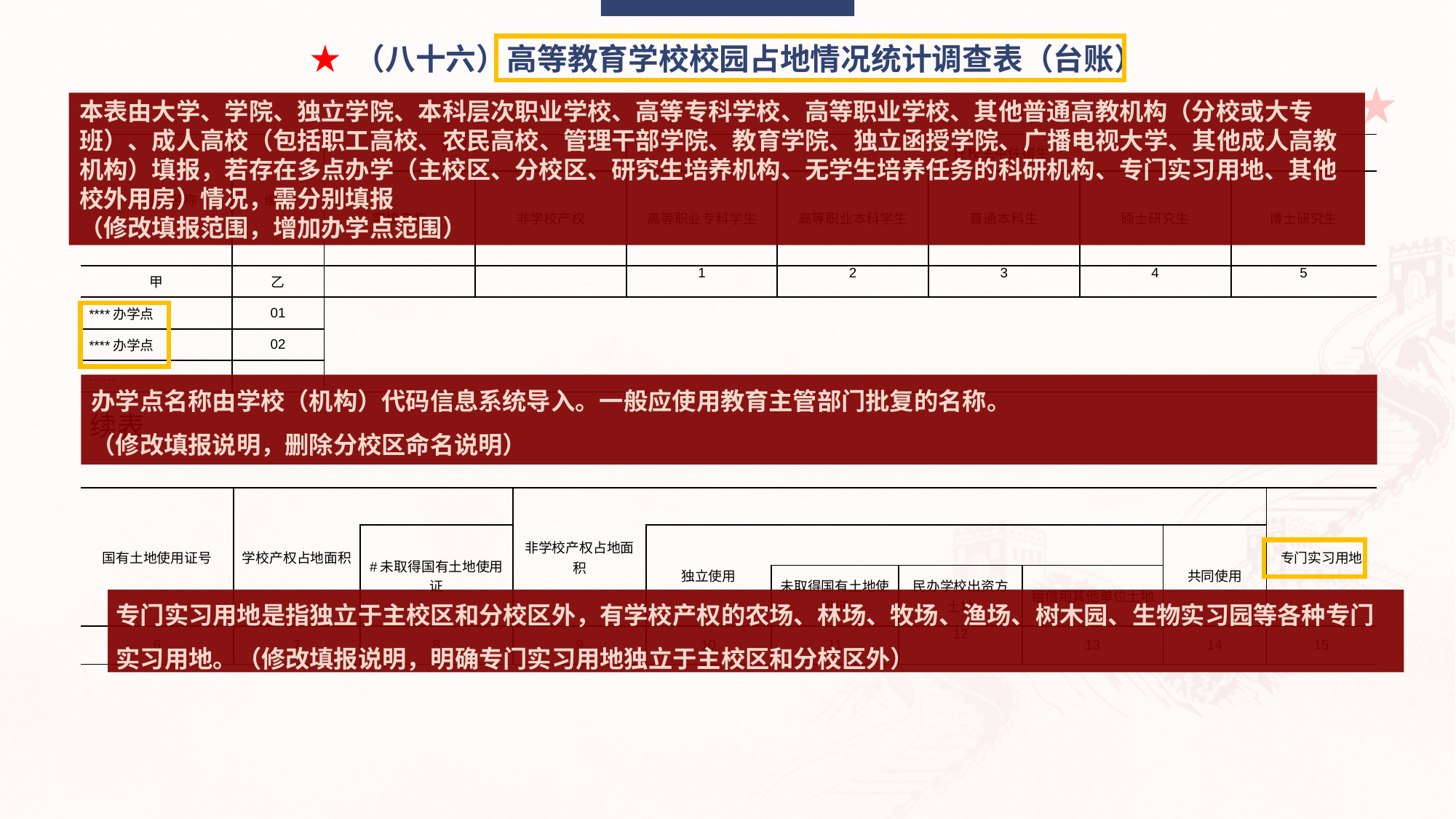

★ （八十六）高等教育学校校园占地情况统计调查表（台账）

本表由大学、学院、独立学院、本科层次职业学校、高等专科学校、高等职业学校、其他普通高教机构（分校或大专班）、成人高校（包括职工高校、农民高校、管理干部学院、教育学院、独立函授学院、广播电视大学、其他成人高教机构）填报，若存在多点办学（主校区、分校区、研究生培养机构、无学生培养任务的科研机构、专门实习用地、其他校外用房）情况，需分别填报
（修改填报范围，增加办学点范围）
| 指标名称 | 编号 | 实有床位数 |  | 在校生中住宿生 |  |  |  |  |
| --- | --- | --- | --- | --- | --- | --- | --- | --- |
|  |  | 学校产权 | 非学校产权 | 高等职业专科学生 | 高等职业本科学生 | 普通本科生 | 硕士研究生 | 博士研究生 |
| 甲 | 乙 |  |  | 1 | 2 | 3 | 4 | 5 |
| \*\*\*\*办学点 | 01 |  |  |  |  |  |  |  |
| \*\*\*\*办学点 | 02 |  |  |  |  |  |  |  |
| …… |  |  |  |  |  |  |  |  |

办学点名称由学校（机构）代码信息系统导入。一般应使用教育主管部门批复的名称。
（修改填报说明，删除分校区命名说明）

续表
| 国有土地使用证号 | 学校产权占地面积 |  | 非学校产权占地面积 |  |  |  |  |  | 专门实习用地 |
| --- | --- | --- | --- | --- | --- | --- | --- | --- | --- |
|  |  | #未取得国有土地使用证 |  | 独立使用 |  |  |  | 共同使用 |  |
|  |  |  |  |  | 未取得国有土地使用证 | 民办学校出资方土地 | 租借用其他单位土地 |  |  |
| 6 | 7 | 8 | 9 | 10 | 11 | 12 | 13 | 14 | 15 |

专门实习用地是指独立于主校区和分校区外，有学校产权的农场、林场、牧场、渔场、树木园、生物实习园等各种专门实习用地。（修改填报说明，明确专门实习用地独立于主校区和分校区外）